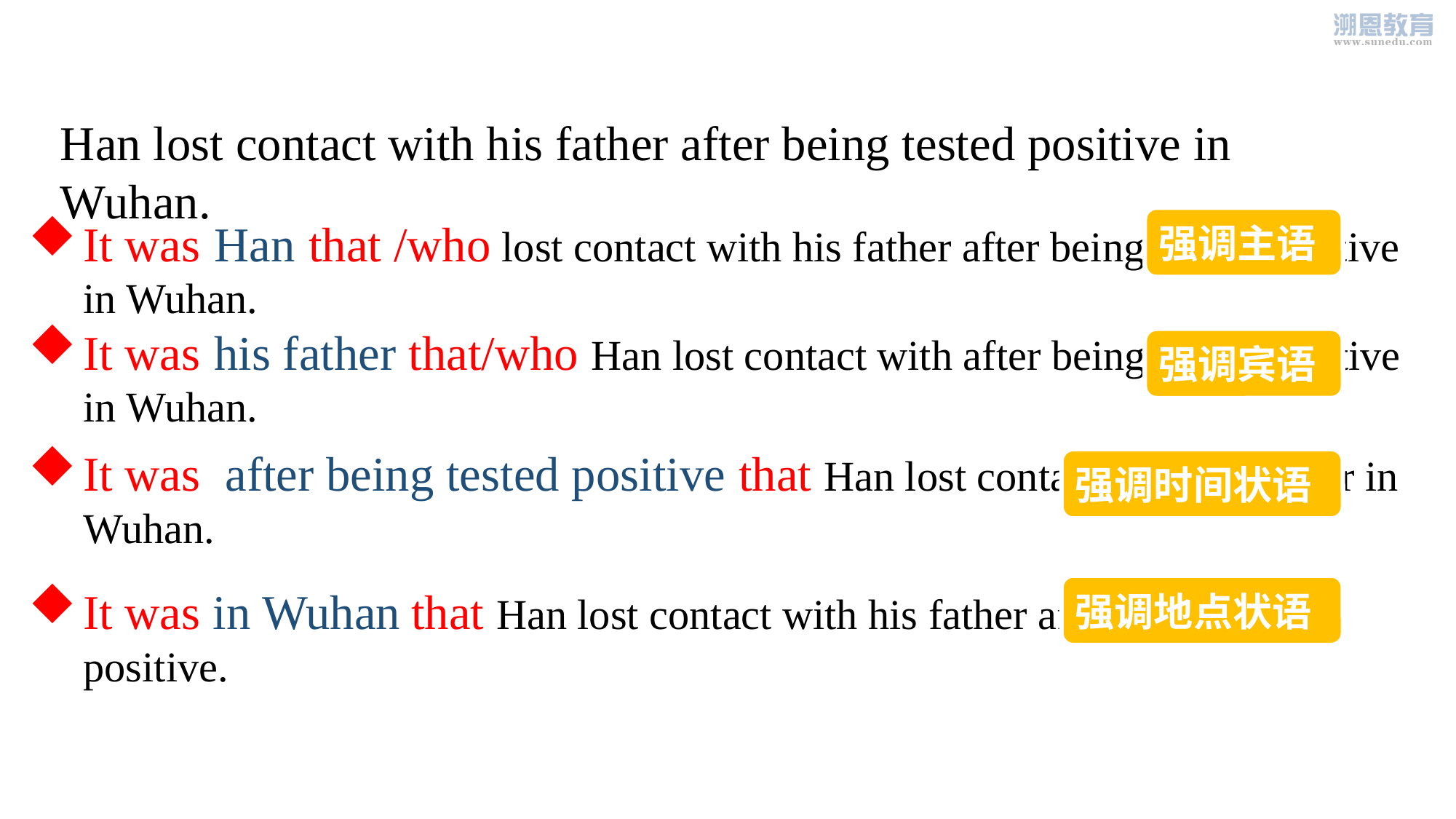

Han lost contact with his father after being tested positive in Wuhan.
It was Han that /who lost contact with his father after being tested positive in Wuhan.
强调主语
It was his father that/who Han lost contact with after being tested positive in Wuhan.
强调宾语
It was  after being tested positive that Han lost contact with his father in Wuhan.
强调时间状语
It was in Wuhan that Han lost contact with his father after being tested positive.
强调地点状语